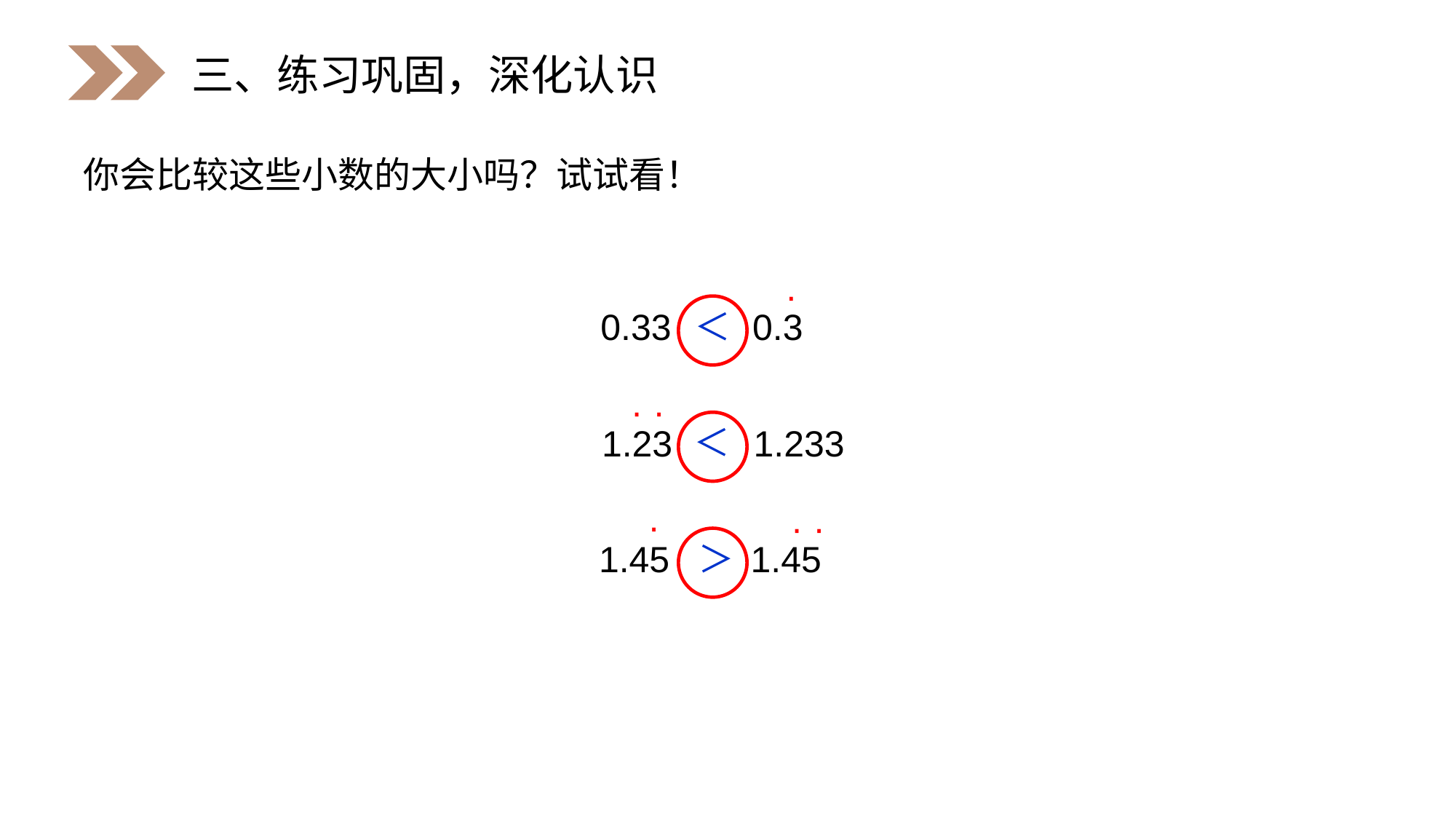

三、练习巩固，深化认识
你会比较这些小数的大小吗？试试看！
·

0.33        0.3
 ＜
· ·

1.23        1.233
 ＜
·
· ·

1.45        1.45
 ＞